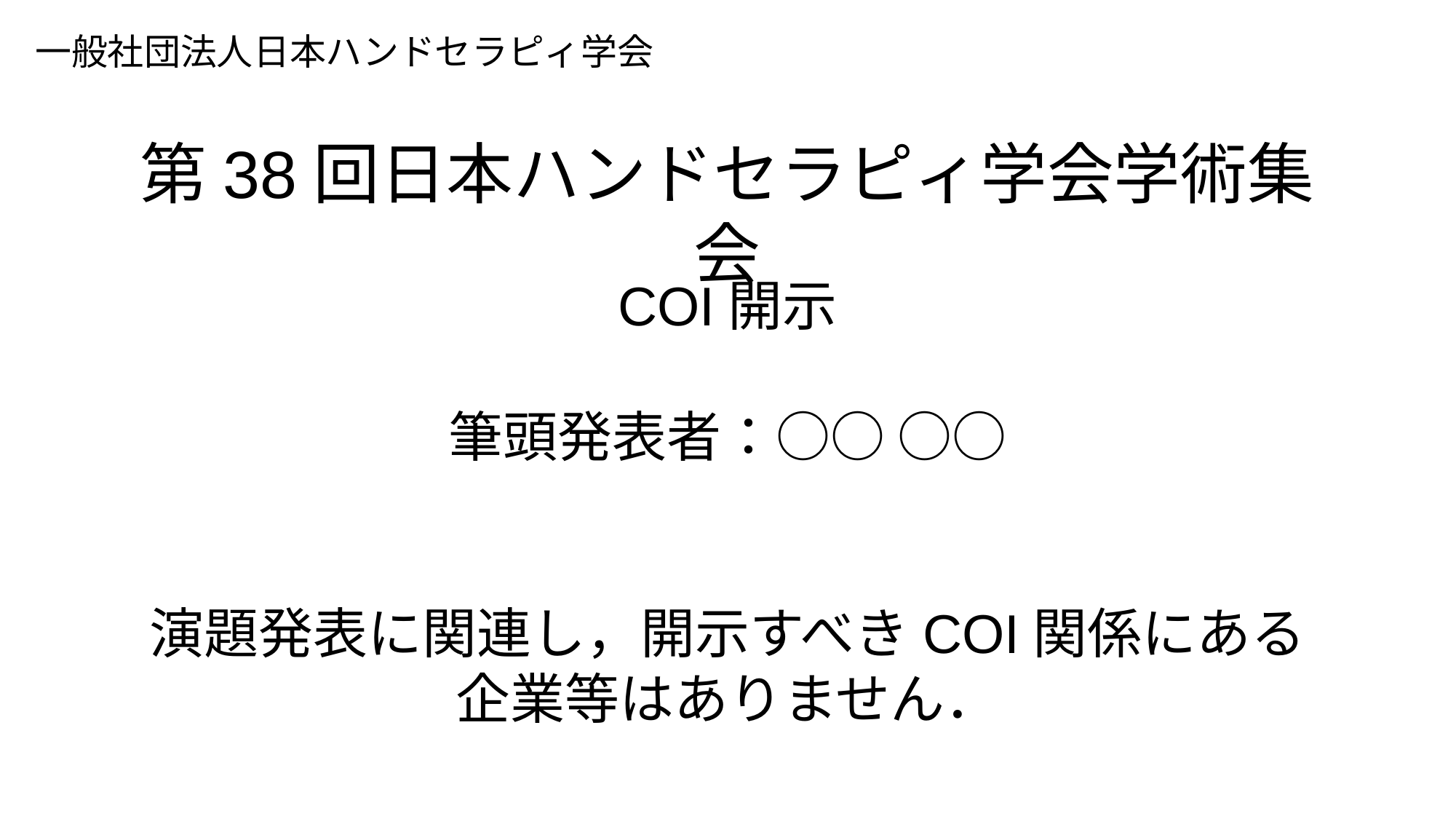

一般社団法人日本ハンドセラピィ学会
第38回日本ハンドセラピィ学会学術集会
COI開示

筆頭発表者：○○ ○○

演題発表に関連し，開示すべきCOI関係にある
企業等はありません．